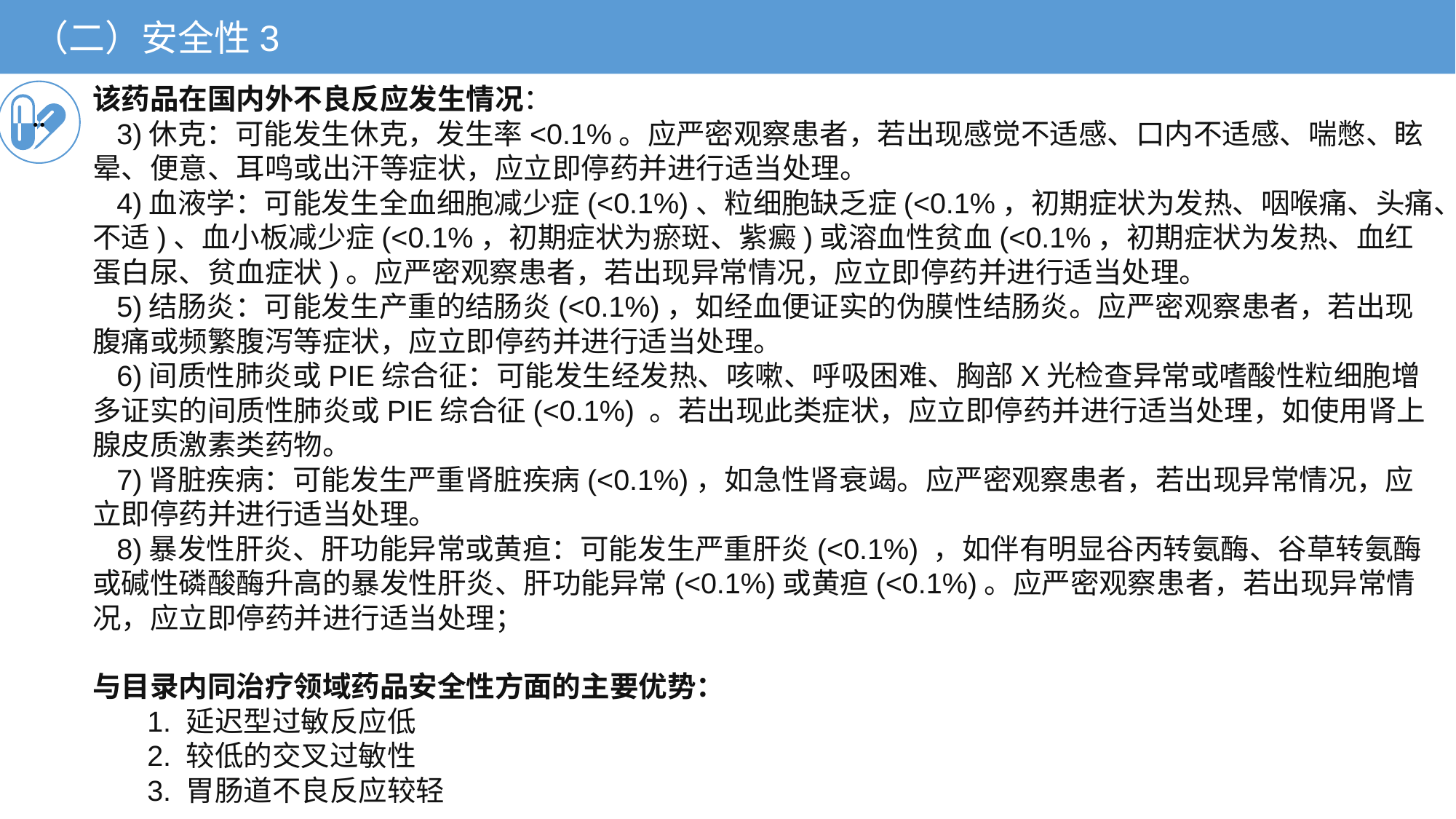

（二）安全性3
该药品在国内外不良反应发生情况：
   3)休克：可能发生休克，发生率<0.1%。应严密观察患者，若出现感觉不适感、口内不适感、喘憋、眩晕、便意、耳鸣或出汗等症状，应立即停药并进行适当处理。
   4)血液学：可能发生全血细胞减少症(<0.1%)、粒细胞缺乏症(<0.1%，初期症状为发热、咽喉痛、头痛、不适)、血小板减少症(<0.1%，初期症状为瘀斑、紫癜)或溶血性贫血(<0.1%，初期症状为发热、血红蛋白尿、贫血症状)。应严密观察患者，若出现异常情况，应立即停药并进行适当处理。
   5)结肠炎：可能发生产重的结肠炎(<0.1%)，如经血便证实的伪膜性结肠炎。应严密观察患者，若出现腹痛或频繁腹泻等症状，应立即停药并进行适当处理。
   6)间质性肺炎或PIE综合征：可能发生经发热、咳嗽、呼吸困难、胸部X光检查异常或嗜酸性粒细胞增多证实的间质性肺炎或PIE综合征(<0.1%) 。若出现此类症状，应立即停药并进行适当处理，如使用肾上腺皮质激素类药物。
   7)肾脏疾病：可能发生严重肾脏疾病(<0.1%)，如急性肾衰竭。应严密观察患者，若出现异常情况，应立即停药并进行适当处理。
   8)暴发性肝炎、肝功能异常或黄疸：可能发生严重肝炎(<0.1%) ，如伴有明显谷丙转氨酶、谷草转氨酶或碱性磷酸酶升高的暴发性肝炎、肝功能异常(<0.1%)或黄疸(<0.1%)。应严密观察患者，若出现异常情况，应立即停药并进行适当处理；

与目录内同治疗领域药品安全性方面的主要优势：
1. 延迟型过敏反应低
2. 较低的交叉过敏性
3. 胃肠道不良反应较轻

··